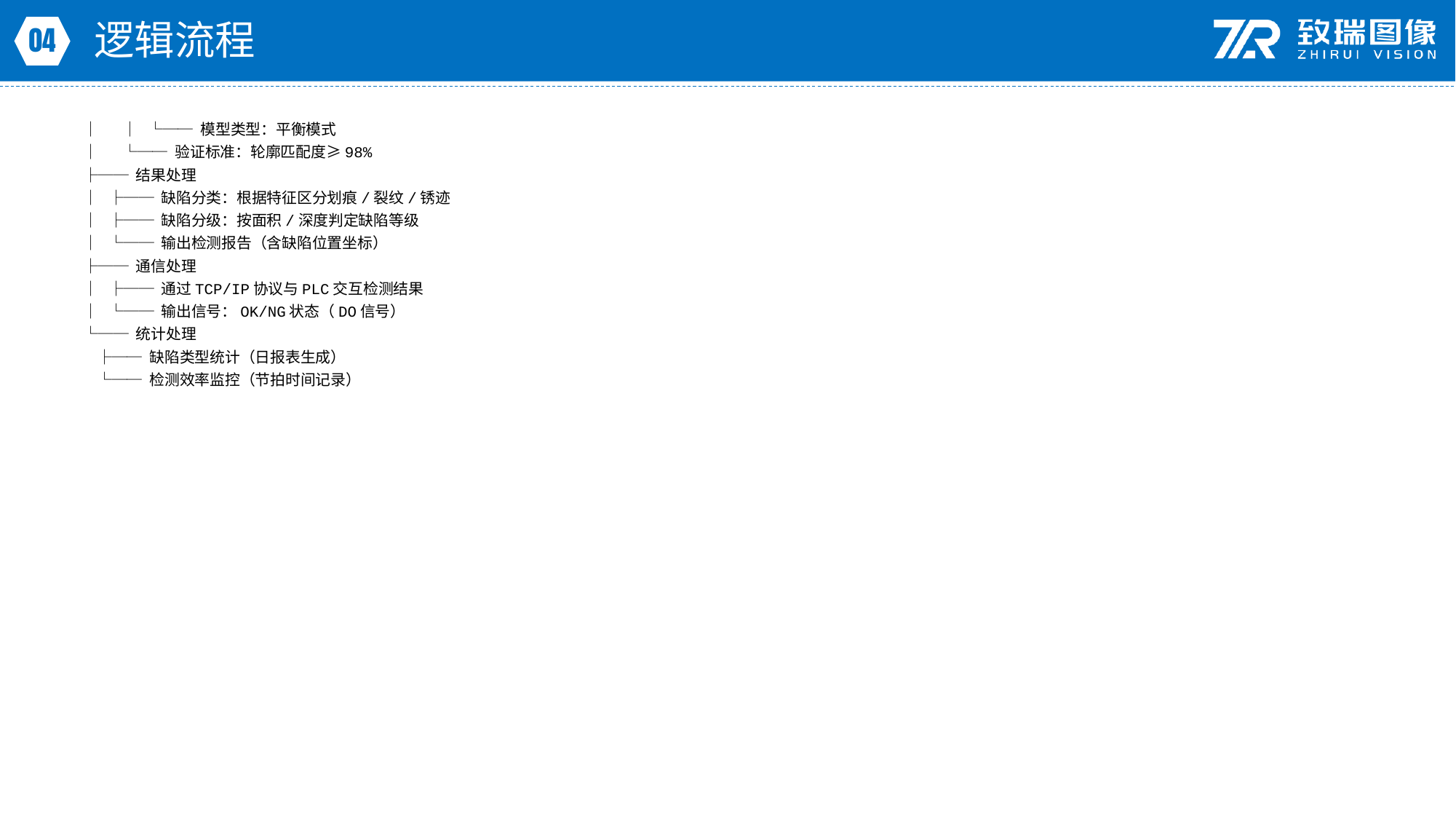

逻辑流程
04

│       │   └── 模型类型：平衡模式
│       └── 验证标准：轮廓匹配度≥98%
├── 结果处理
│   ├── 缺陷分类：根据特征区分划痕/裂纹/锈迹
│   ├── 缺陷分级：按面积/深度判定缺陷等级
│   └── 输出检测报告（含缺陷位置坐标）
├── 通信处理
│   ├── 通过TCP/IP协议与PLC交互检测结果
│   └── 输出信号：OK/NG状态（DO信号）
└── 统计处理
    ├── 缺陷类型统计（日报表生成）
    └── 检测效率监控（节拍时间记录）